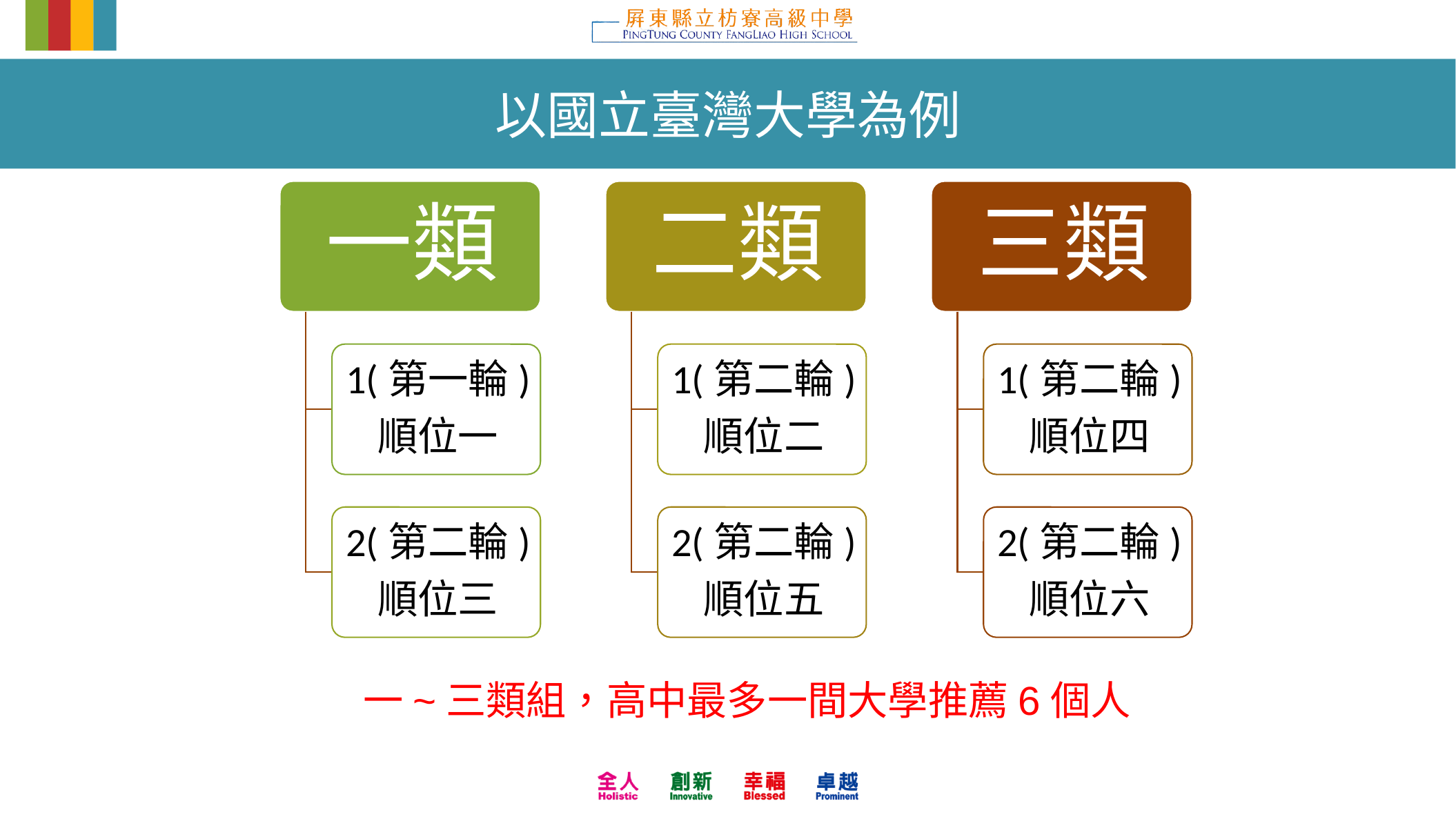

以國立臺灣大學為例
一類
1(第一輪)
順位一
2(第二輪)
順位三
二類
1(第二輪)
順位二
2(第二輪)
順位五
三類
1(第二輪)
順位四
2(第二輪)
順位六
一~三類組，高中最多一間大學推薦6個人